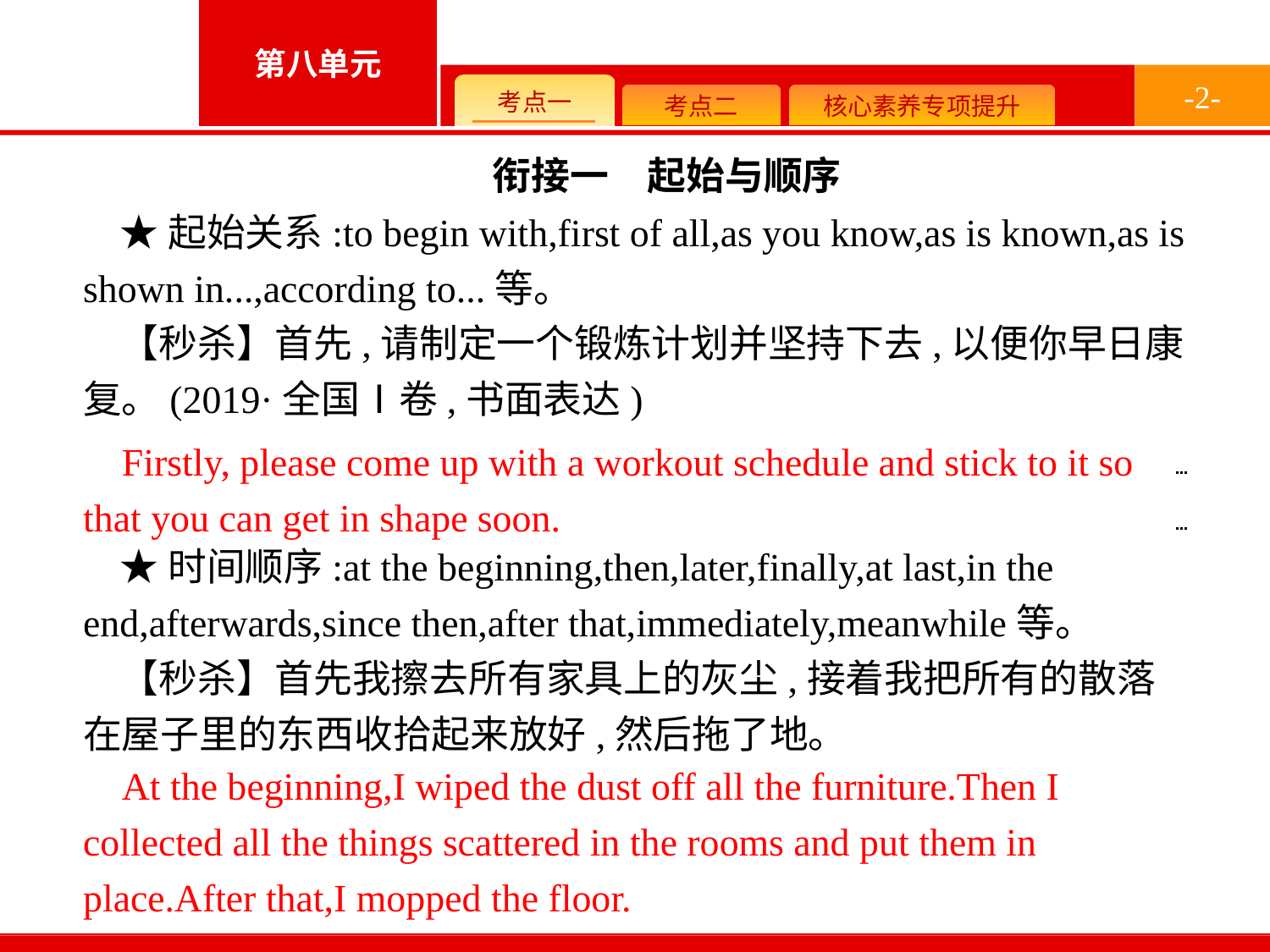

-2-
衔接一　起始与顺序
★起始关系:to begin with,first of all,as you know,as is known,as is shown in...,according to...等。
【秒杀】首先,请制定一个锻炼计划并坚持下去,以便你早日康复。(2019·全国Ⅰ卷,书面表达)

★时间顺序:at the beginning,then,later,finally,at last,in the end,afterwards,since then,after that,immediately,meanwhile等。
【秒杀】首先我擦去所有家具上的灰尘,接着我把所有的散落在屋子里的东西收拾起来放好,然后拖了地。
Firstly, please come up with a workout schedule and stick to it so that you can get in shape soon.
At the beginning,I wiped the dust off all the furniture.Then I collected all the things scattered in the rooms and put them in place.After that,I mopped the floor.